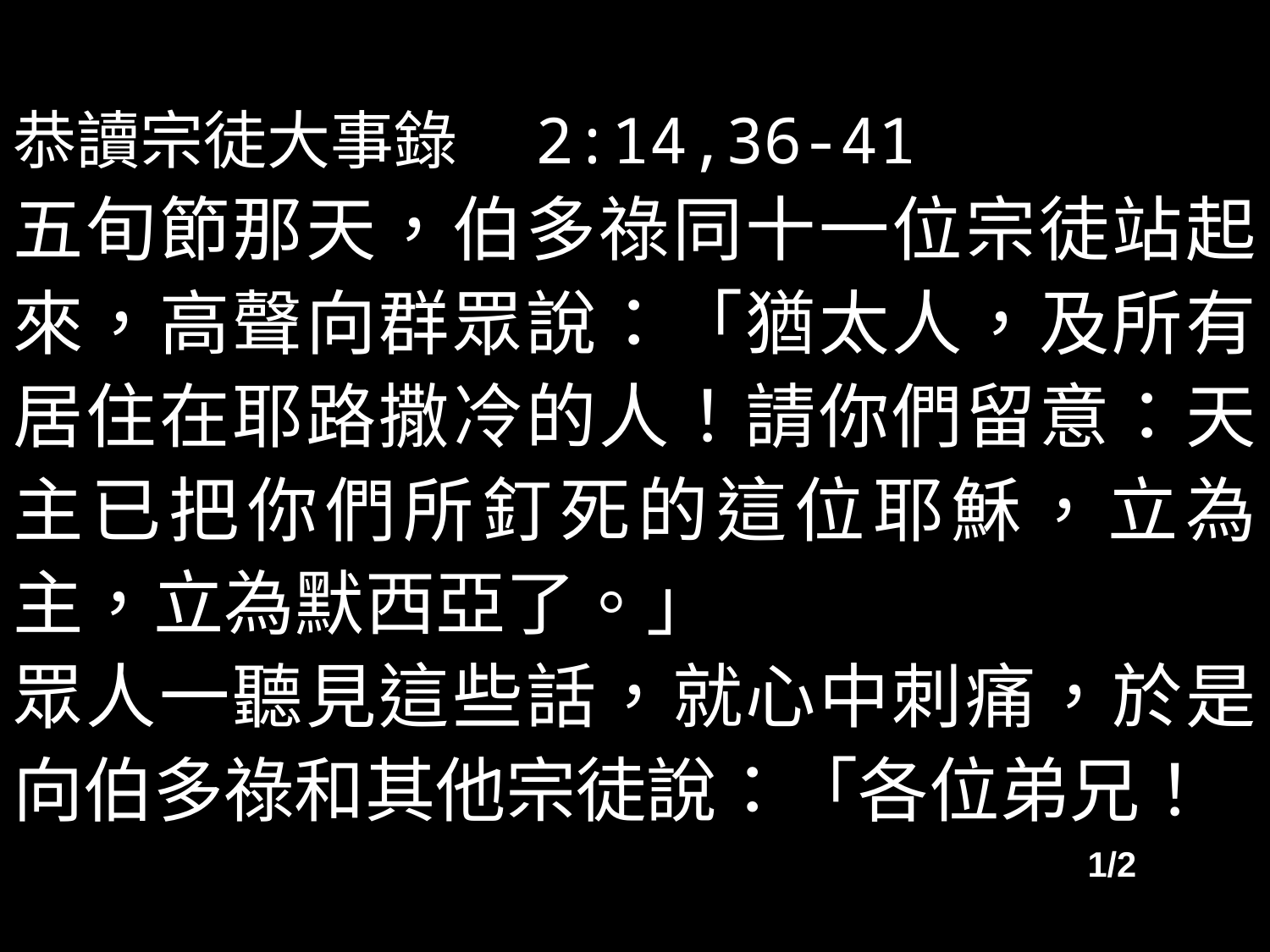

恭讀宗徒大事錄　2:14,36-41
五旬節那天，伯多祿同十一位宗徒站起來，高聲向群眾說：「猶太人，及所有居住在耶路撒冷的人！請你們留意：天主已把你們所釘死的這位耶穌，立為主，立為默西亞了。」
眾人一聽見這些話，就心中刺痛，於是向伯多祿和其他宗徒說：「各位弟兄！
1/2